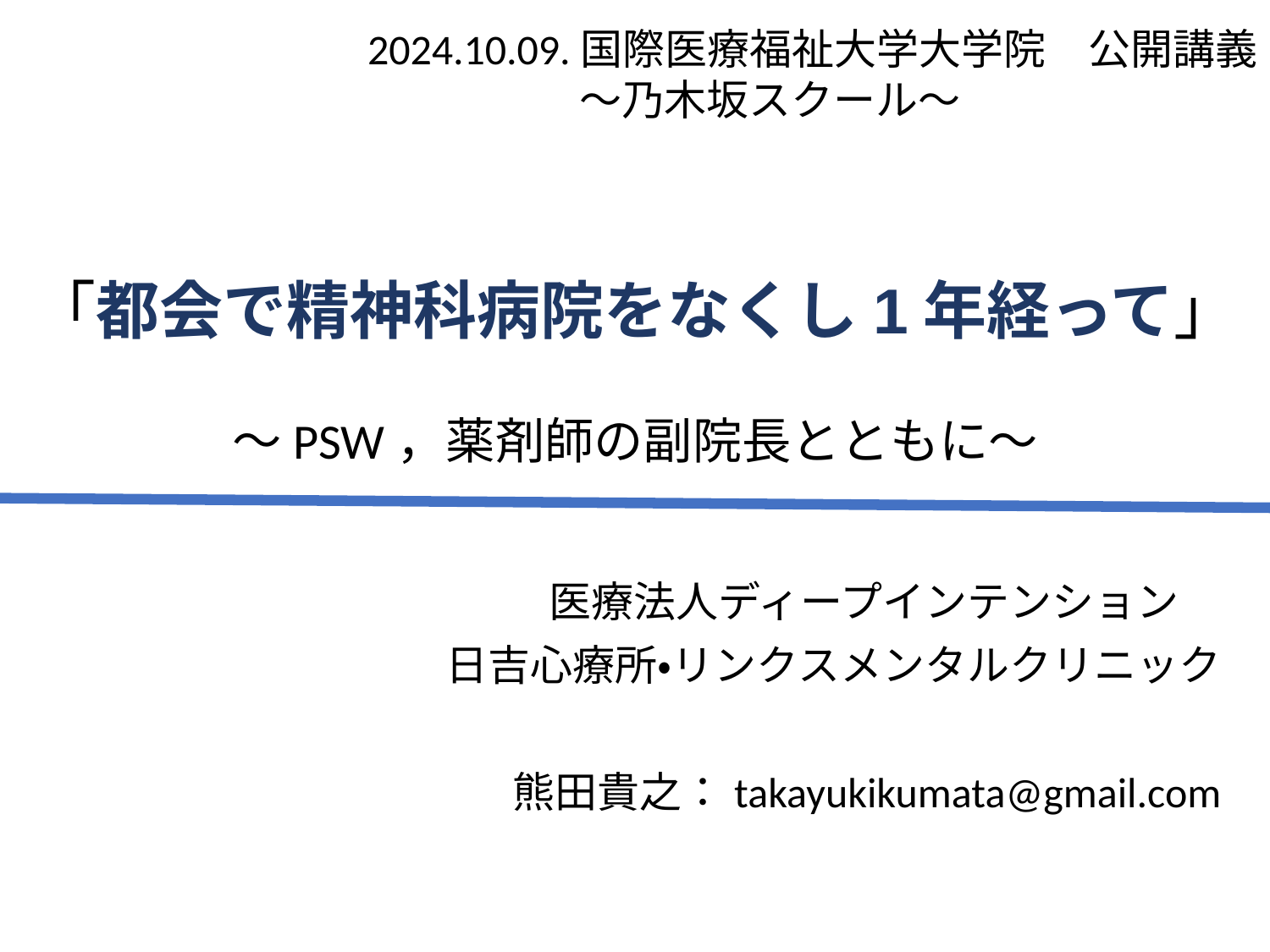

2024.10.09.国際医療福祉大学大学院　公開講義
　　　　　～乃木坂スクール～
# 「都会で精神科病院をなくし1年経って」　 ～PSW，薬剤師の副院長とともに～
医療法人ディープインテンション
日吉心療所・リンクスメンタルクリニック

熊田貴之：takayukikumata@gmail.com